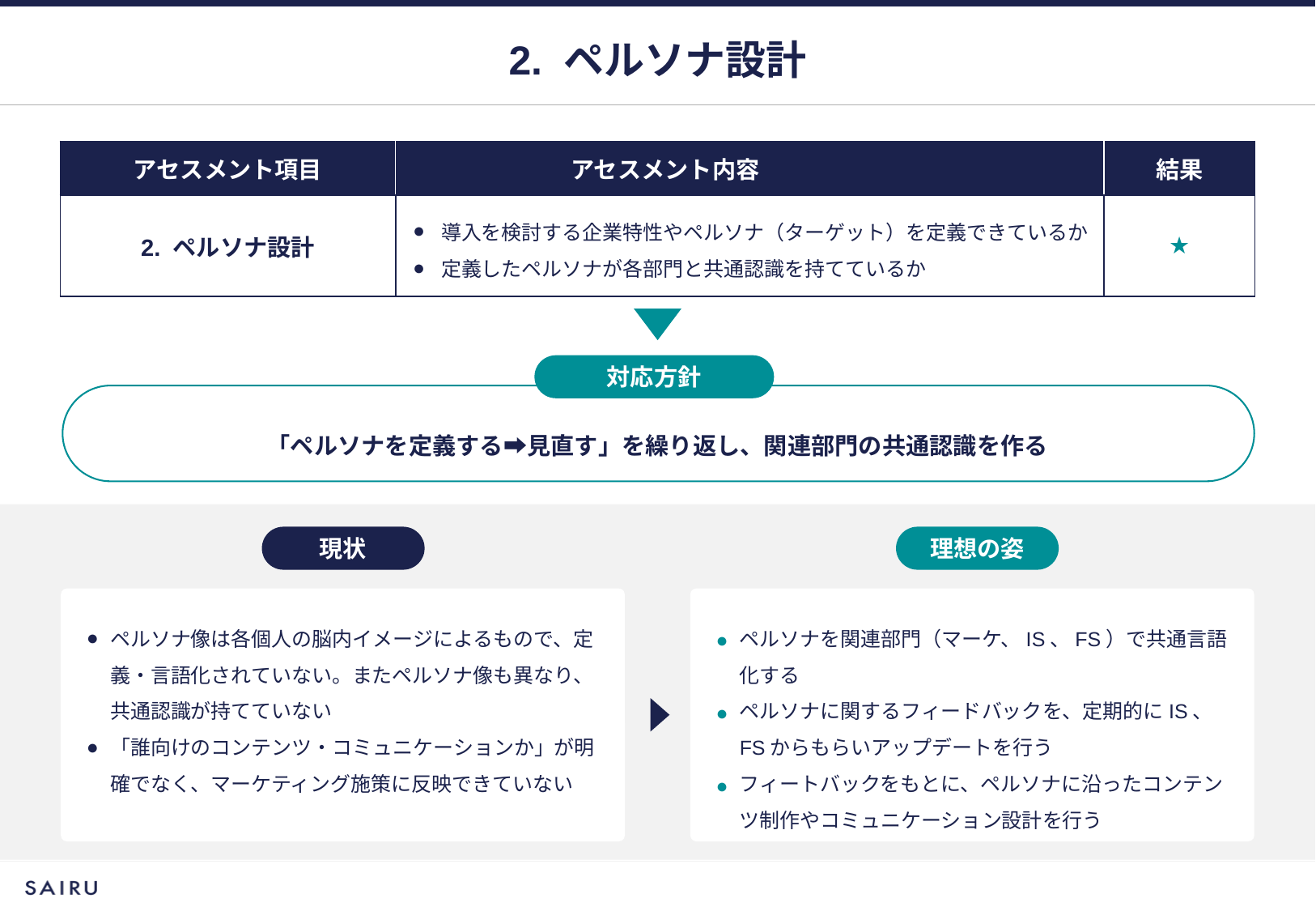

# 2. ペルソナ設計
| アセスメント項目 | アセスメント内容 | 結果 |
| --- | --- | --- |
| 2. ペルソナ設計 | 導入を検討する企業特性やペルソナ（ターゲット）を定義できているか 定義したペルソナが各部門と共通認識を持てているか | ★ |

対応方針

ペルソナが定義されていない。定義・共通言語化し、各アセスメント項目へ活かす必要あり
「ペルソナを定義する➡見直す」を繰り返し、関連部門の共通認識を作る

現状
理想の姿
ペルソナ像は各個人の脳内イメージによるもので、定義・言語化されていない。またペルソナ像も異なり、共通認識が持てていない
「誰向けのコンテンツ・コミュニケーションか」が明確でなく、マーケティング施策に反映できていない
ペルソナを関連部門（マーケ、IS、FS）で共通言語化する
ペルソナに関するフィードバックを、定期的にIS、FSからもらいアップデートを行う
フィートバックをもとに、ペルソナに沿ったコンテンツ制作やコミュニケーション設計を行う